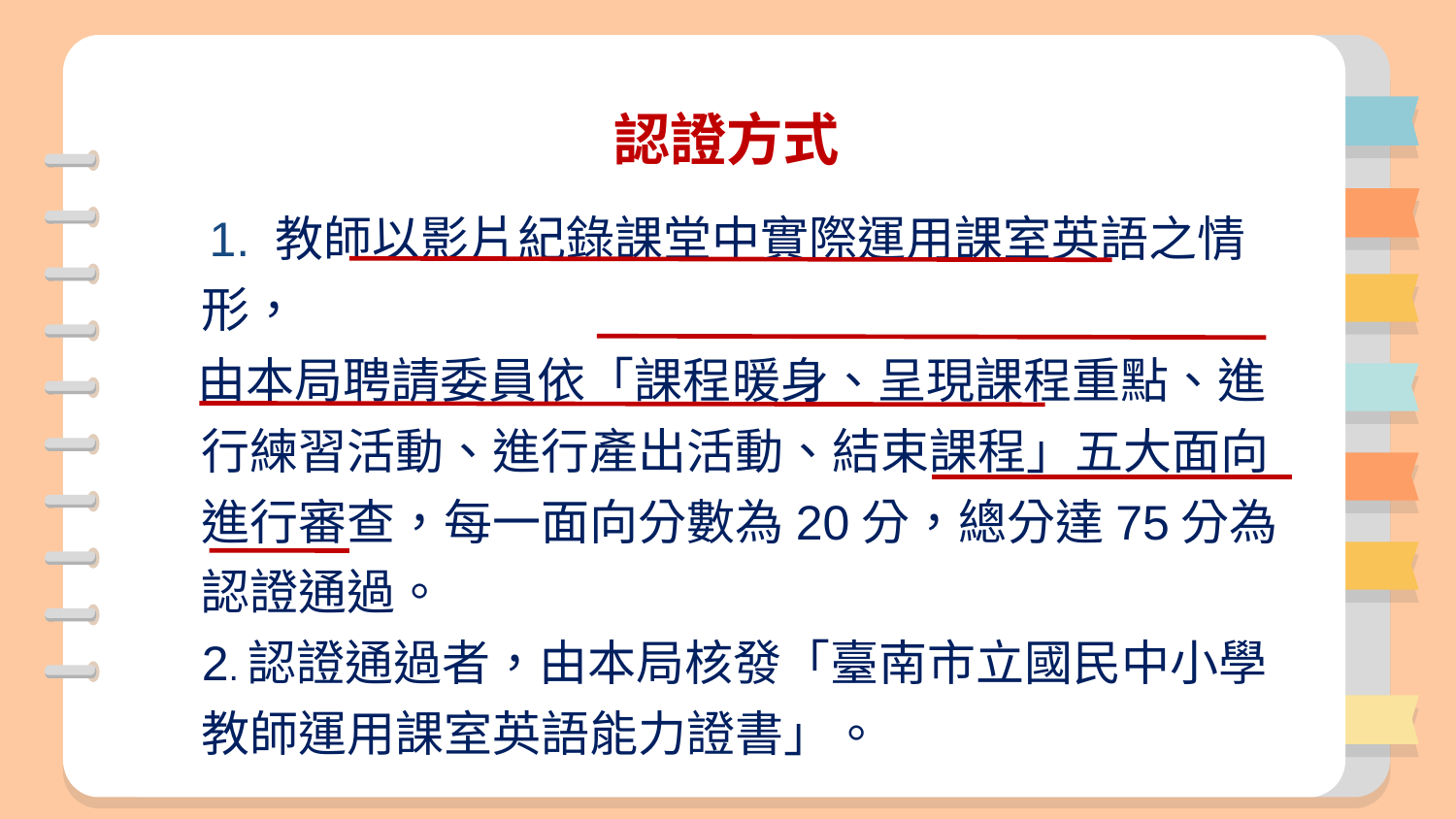

# 認證方式
　1. 教師以影片紀錄課堂中實際運用課室英語之情形，
　由本局聘請委員依「課程暖身、呈現課程重點、進行練習活動、進行產出活動、結束課程」五大面向進行審查，每一面向分數為20分，總分達75分為認證通過。
2.認證通過者，由本局核發「臺南市立國民中小學教師運用課室英語能力證書」。